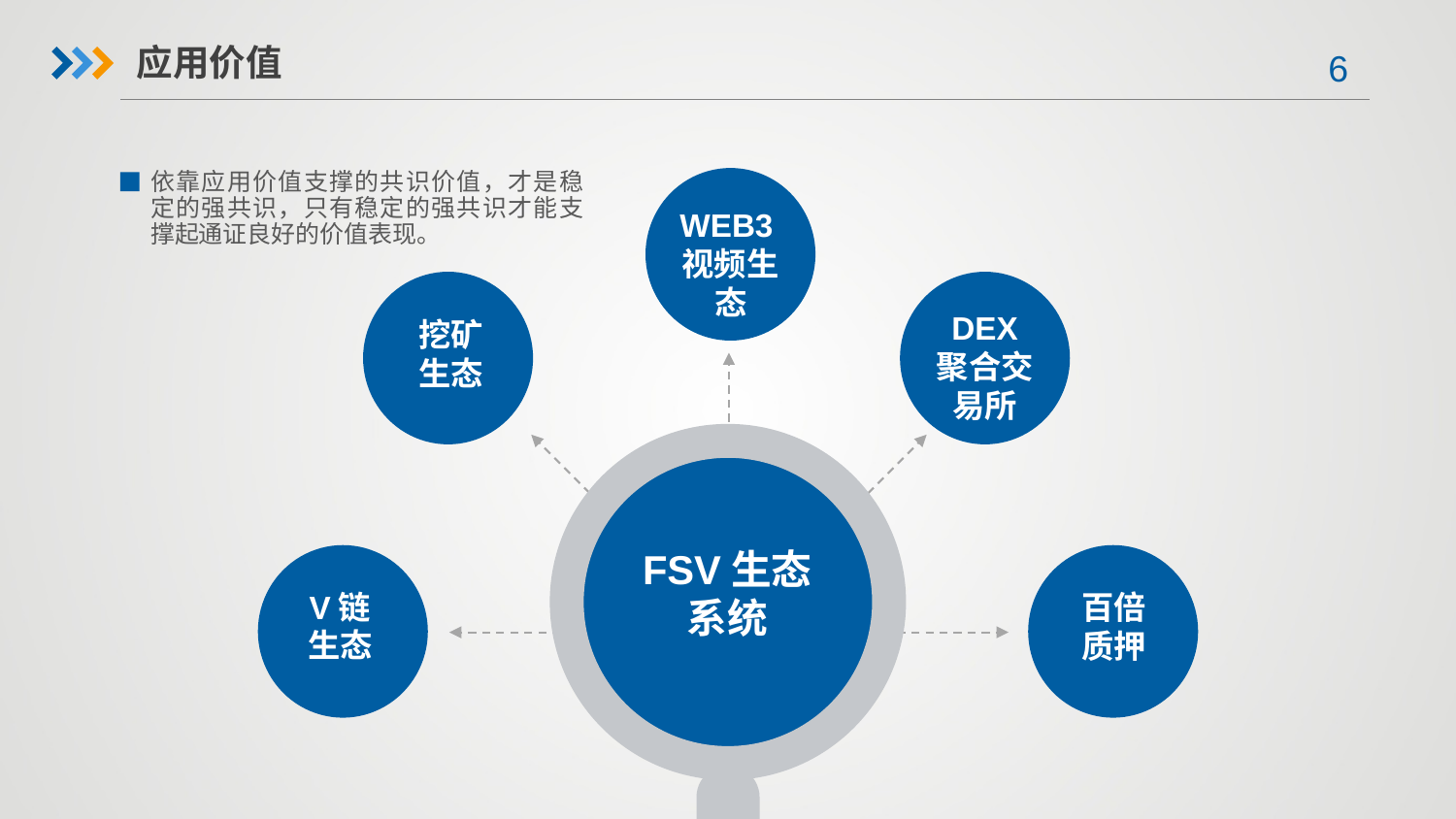

应用价值

依靠应用价值支撑的共识价值，才是稳定的强共识，只有稳定的强共识才能支撑起通证良好的价值表现。

WEB3视频生态

DEX
聚合交易所
挖矿
生态

FSV生态
系统

V链
生态
百倍
质押